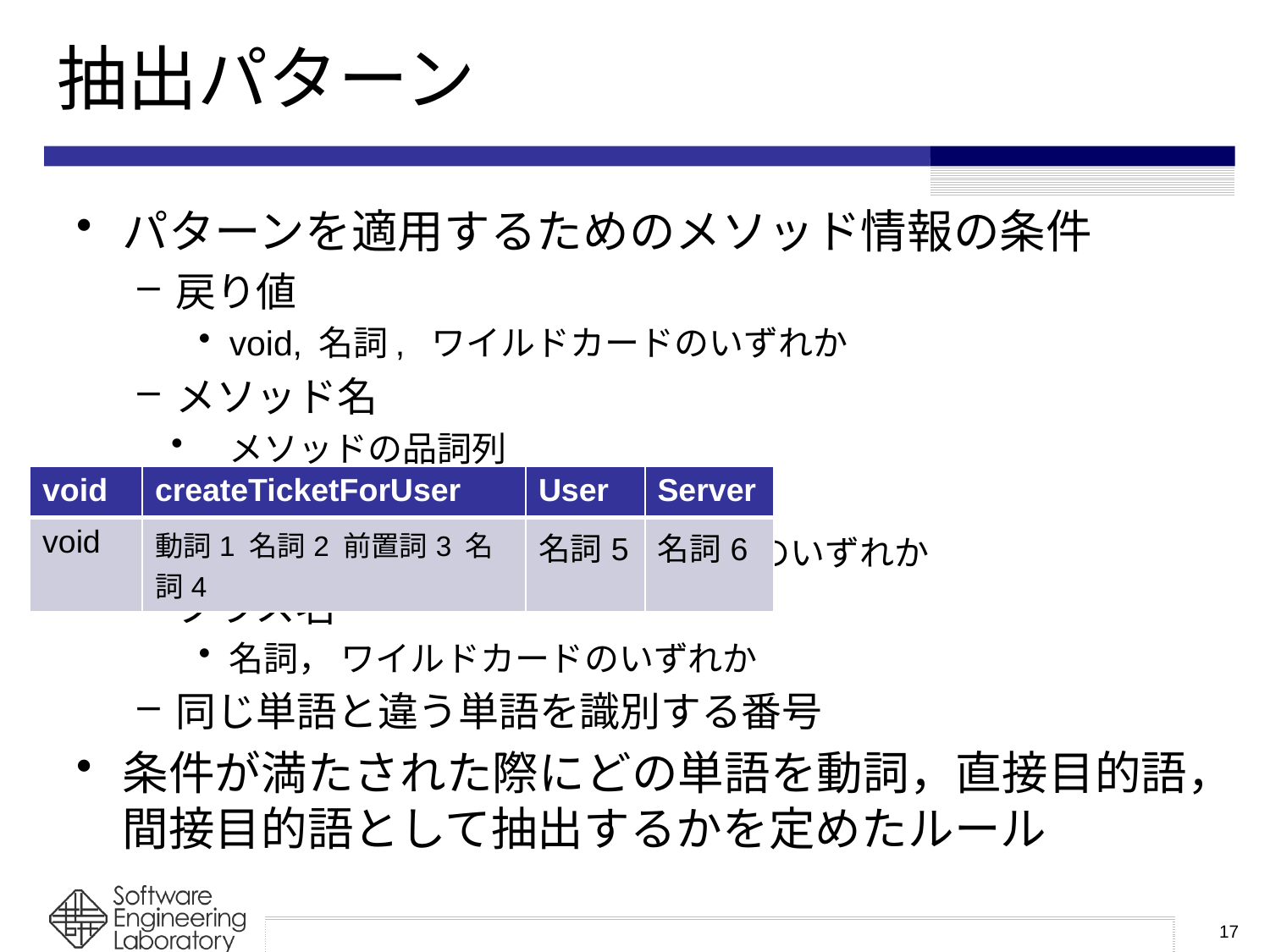

# 抽出パターン
パターンを適用するためのメソッド情報の条件
戻り値
void, 名詞,  ワイルドカードのいずれか
メソッド名
メソッドの品詞列
引数
空，1個の名詞， ワイルドカードのいずれか
クラス名
名詞， ワイルドカードのいずれか
同じ単語と違う単語を識別する番号
条件が満たされた際にどの単語を動詞，直接目的語，間接目的語として抽出するかを定めたルール
| void | createTicketForUser | User | Server |
| --- | --- | --- | --- |
| void | 動詞1 名詞2 前置詞3 名詞4 | 名詞5 | 名詞6 |
17